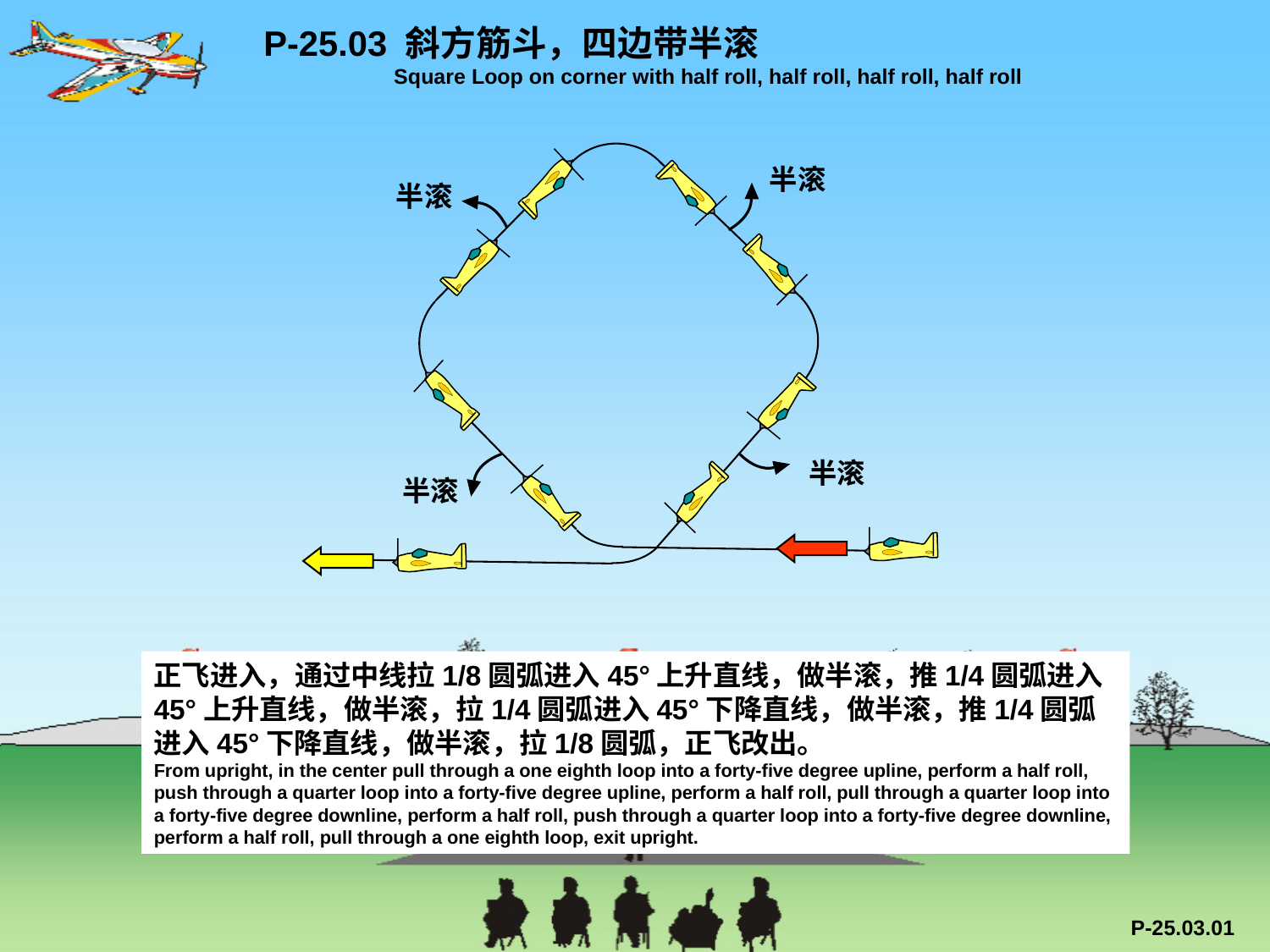

P-25.03 斜方筋斗，四边带半滚
                      Square Loop on corner with half roll, half roll, half roll, half roll

半滚

半滚

半滚

半滚

正飞进入，通过中线拉1/8圆弧进入45°上升直线，做半滚，推1/4圆弧进入45°上升直线，做半滚，拉1/4圆弧进入45°下降直线，做半滚，推1/4圆弧进入45°下降直线，做半滚，拉1/8圆弧，正飞改出。
From upright, in the center pull through a one eighth loop into a forty-five degree upline, perform a half roll, push through a quarter loop into a forty-five degree upline, perform a half roll, pull through a quarter loop into a forty-five degree downline, perform a half roll, push through a quarter loop into a forty-five degree downline, perform a half roll, pull through a one eighth loop, exit upright.
P-25.03.01